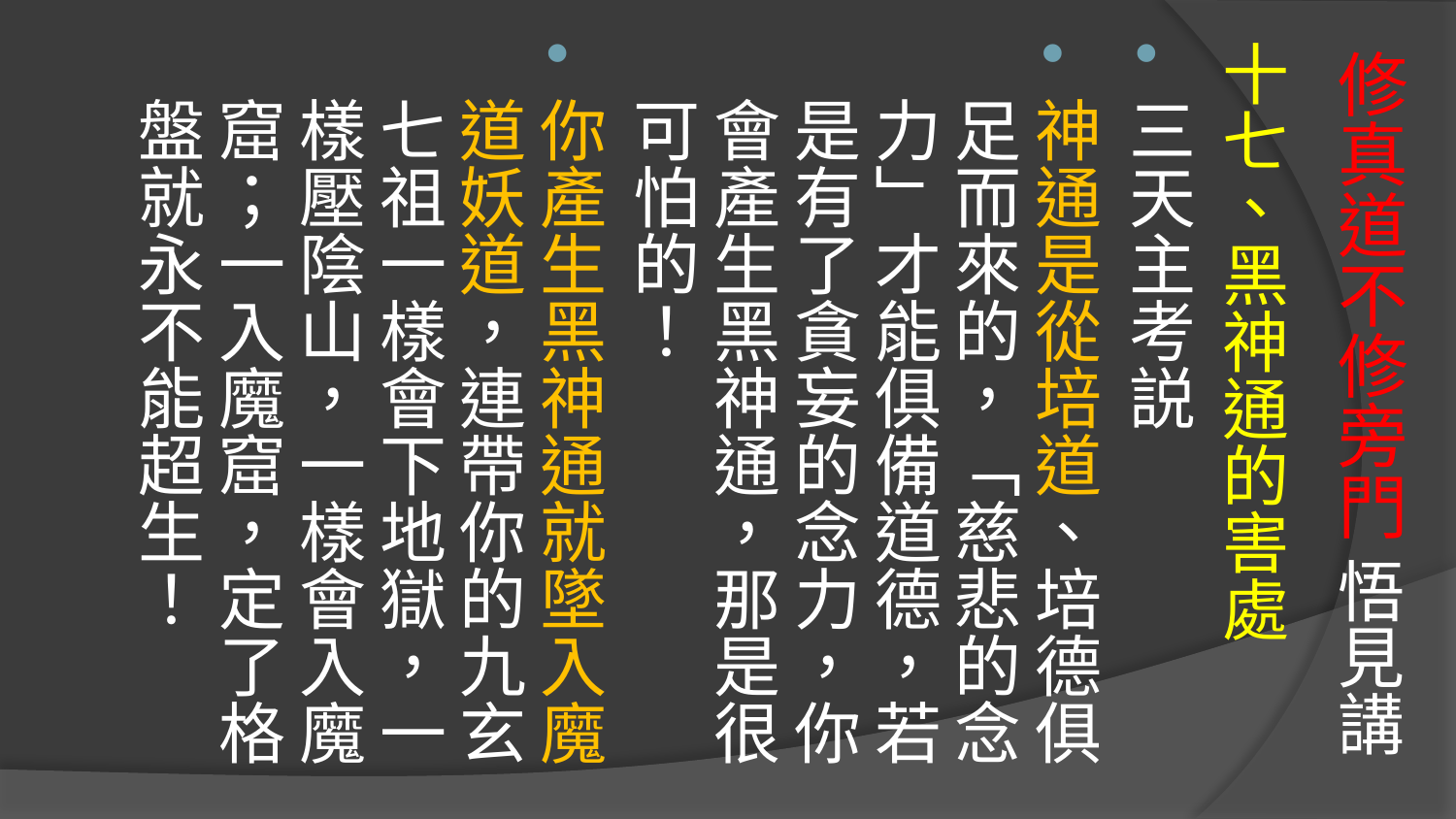

# 修真道不修旁門 悟見講
十七、黑神通的害處
三天主考説
神通是從培道、培德俱足而來的，「慈悲的念力」才能俱備道德，若是有了貪妄的念力，你會產生黑神通，那是很可怕的！
你產生黑神通就墜入魔道妖道，連帶你的九玄七祖一樣會下地獄，一樣壓陰山，一樣會入魔窟；一入魔窟，定了格盤就永不能超生！